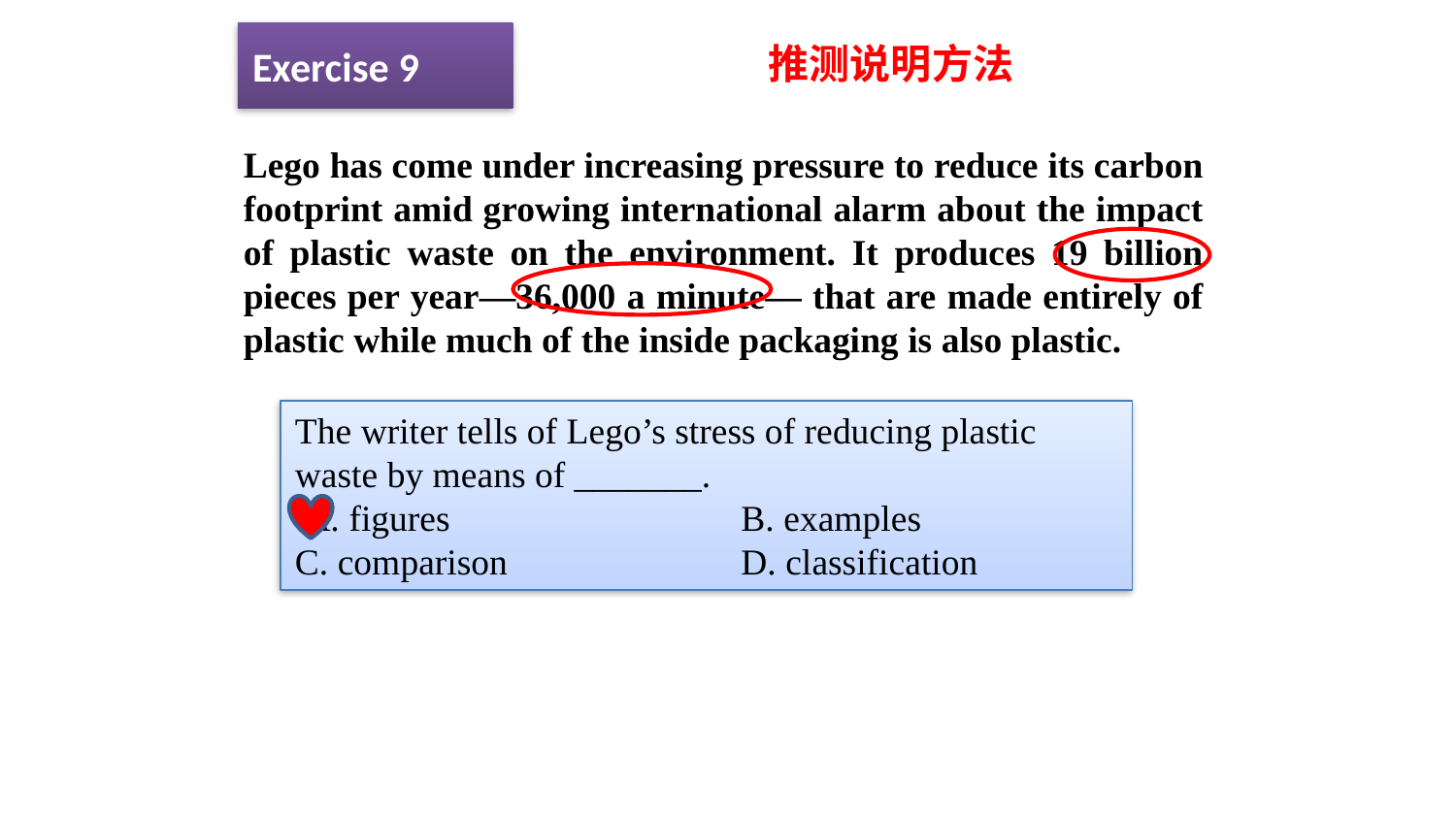

# Exercise 9
推测说明方法

Lego has come under increasing pressure to reduce its carbon footprint amid growing international alarm about the impact of plastic waste on the environment. It produces 19 billion pieces per year—36,000 a minute— that are made entirely of plastic while much of the inside packaging is also plastic.

The writer tells of Lego’s stress of reducing plastic waste by means of _______.
 A. figures		 B. examples
C. comparison		 D. classification